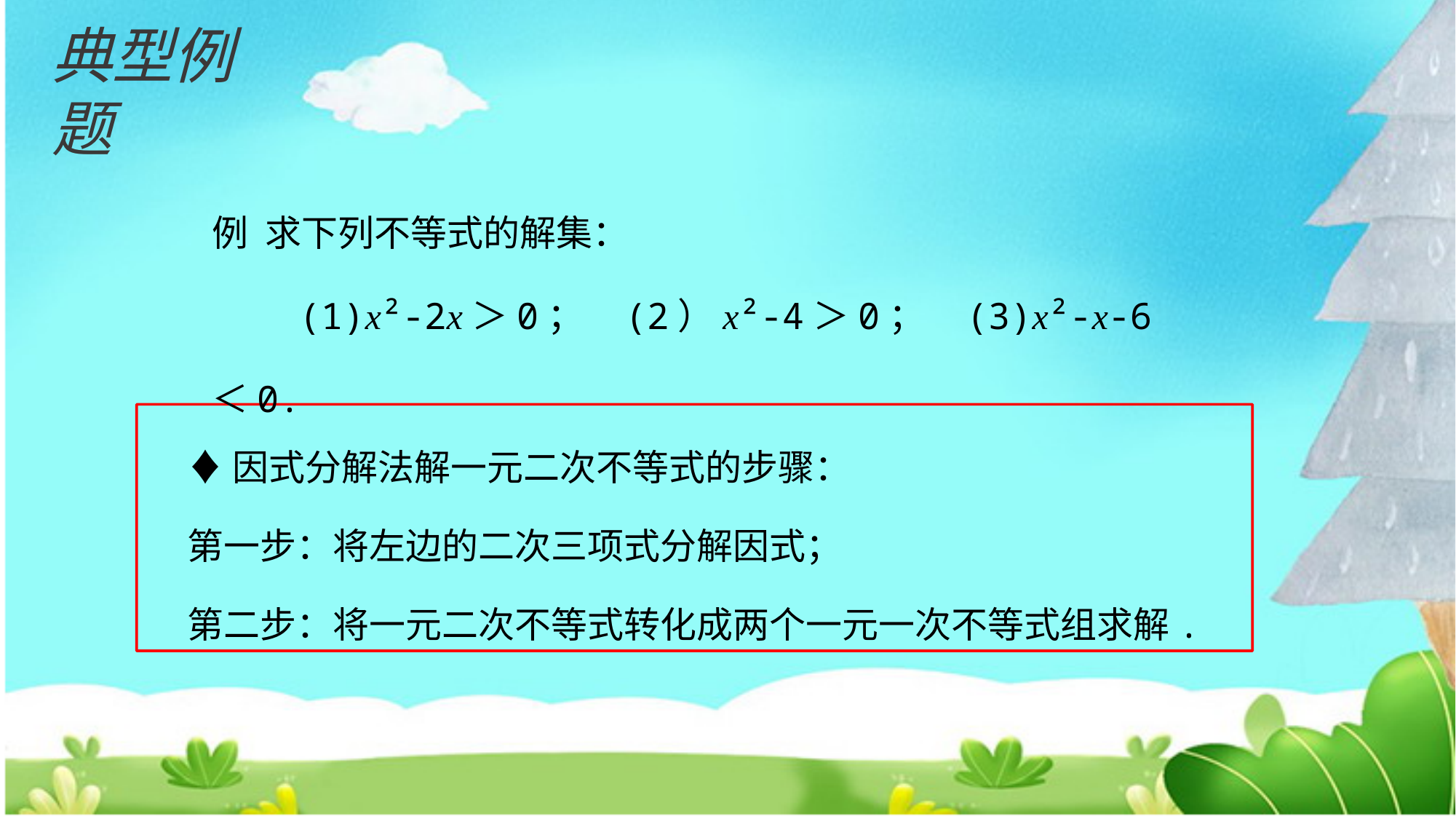

典型例题

例  求下列不等式的解集：
    (1)x²-2x＞0；    (2）x²-4＞0；    (3)x²-x-6＜0.

♦因式分解法解一元二次不等式的步骤：
第一步：将左边的二次三项式分解因式；
第二步：将一元二次不等式转化成两个一元一次不等式组求解.